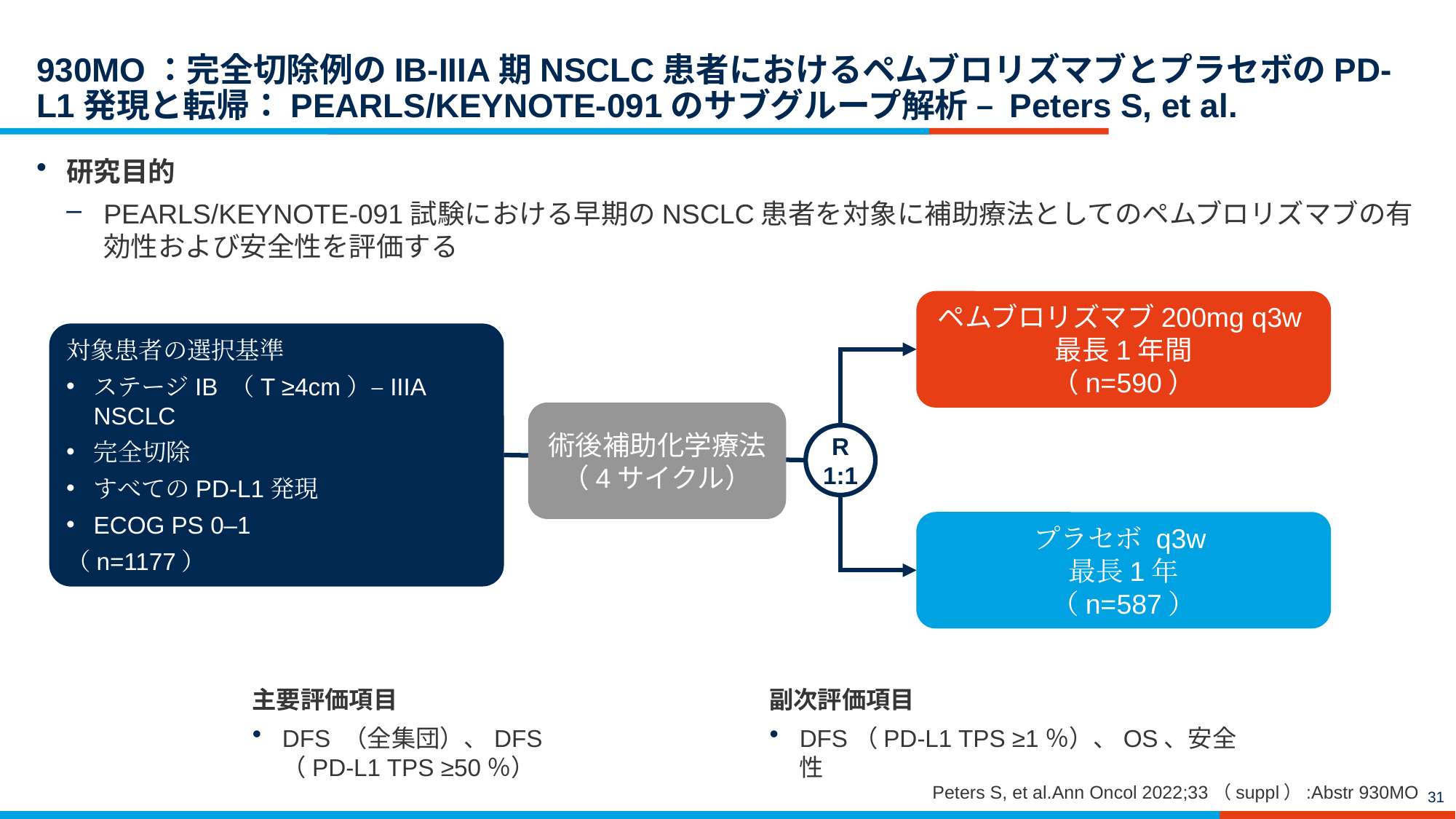

# 930MO：完全切除例のIB-IIIA期NSCLC患者におけるペムブロリズマブとプラセボのPD-L1発現と転帰：PEARLS/KEYNOTE-091のサブグループ解析 – Peters S, et al.
研究目的
PEARLS/KEYNOTE-091試験における早期のNSCLC患者を対象に補助療法としてのペムブロリズマブの有効性および安全性を評価する
ペムブロリズマブ200mg q3w
最長1年間
（n=590）
対象患者の選択基準
ステージIB （T ≥4cm）–IIIA NSCLC
完全切除
すべてのPD-L1発現
ECOG PS 0–1
（n=1177）
術後補助化学療法
（4サイクル）
R
1:1
プラセボ q3w
最長1年
（n=587）
主要評価項目
DFS （全集団）、DFS
（PD-L1 TPS ≥50％）
副次評価項目
DFS（PD-L1 TPS ≥1％）、OS、安全性
Peters S, et al.Ann Oncol 2022;33（suppl）:Abstr 930MO